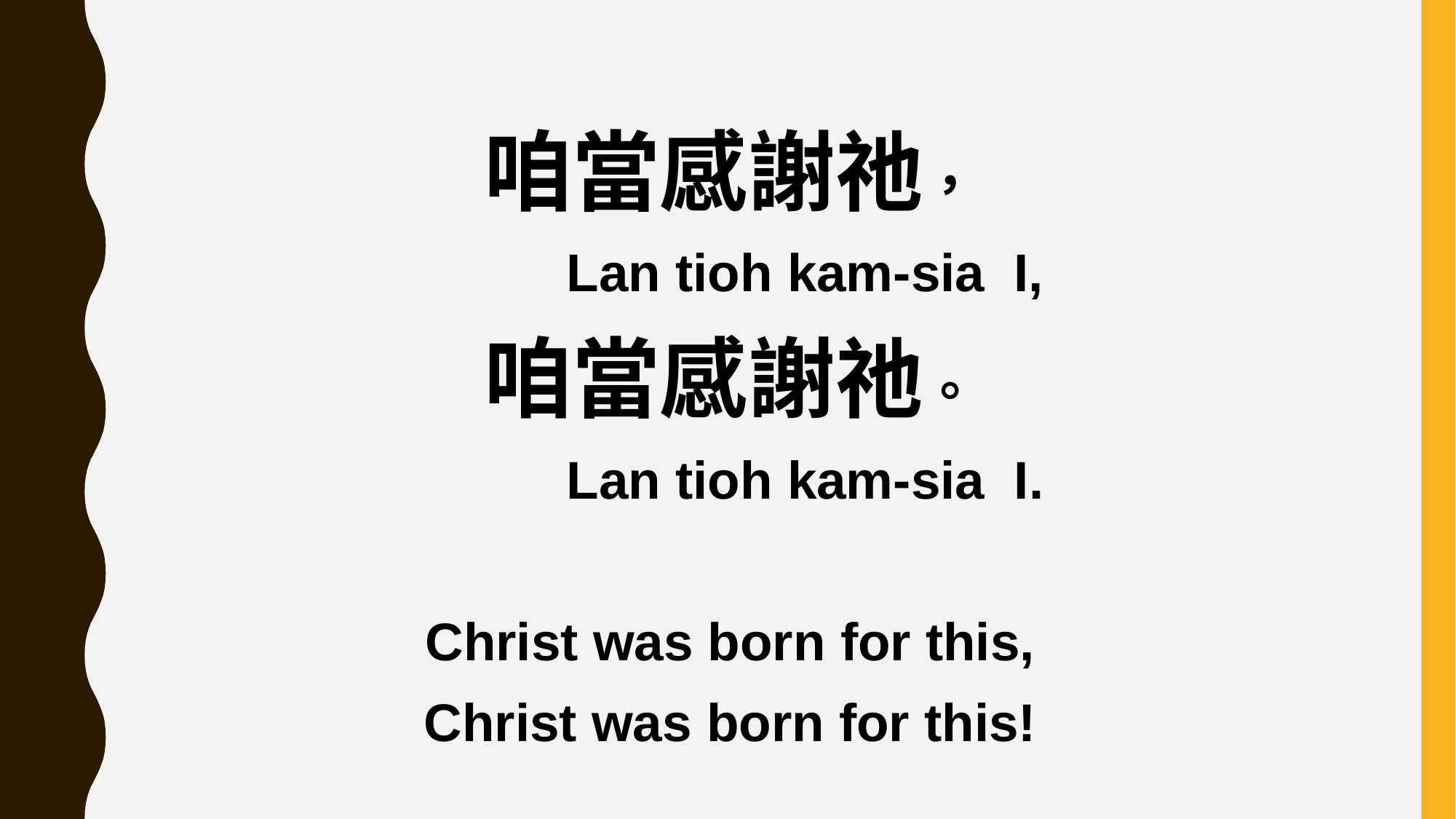

咱當感謝祂，
                         Lan tioh kam-sia  I,
咱當感謝祂。
                         Lan tioh kam-sia  I.

Christ was born for this,
Christ was born for this!